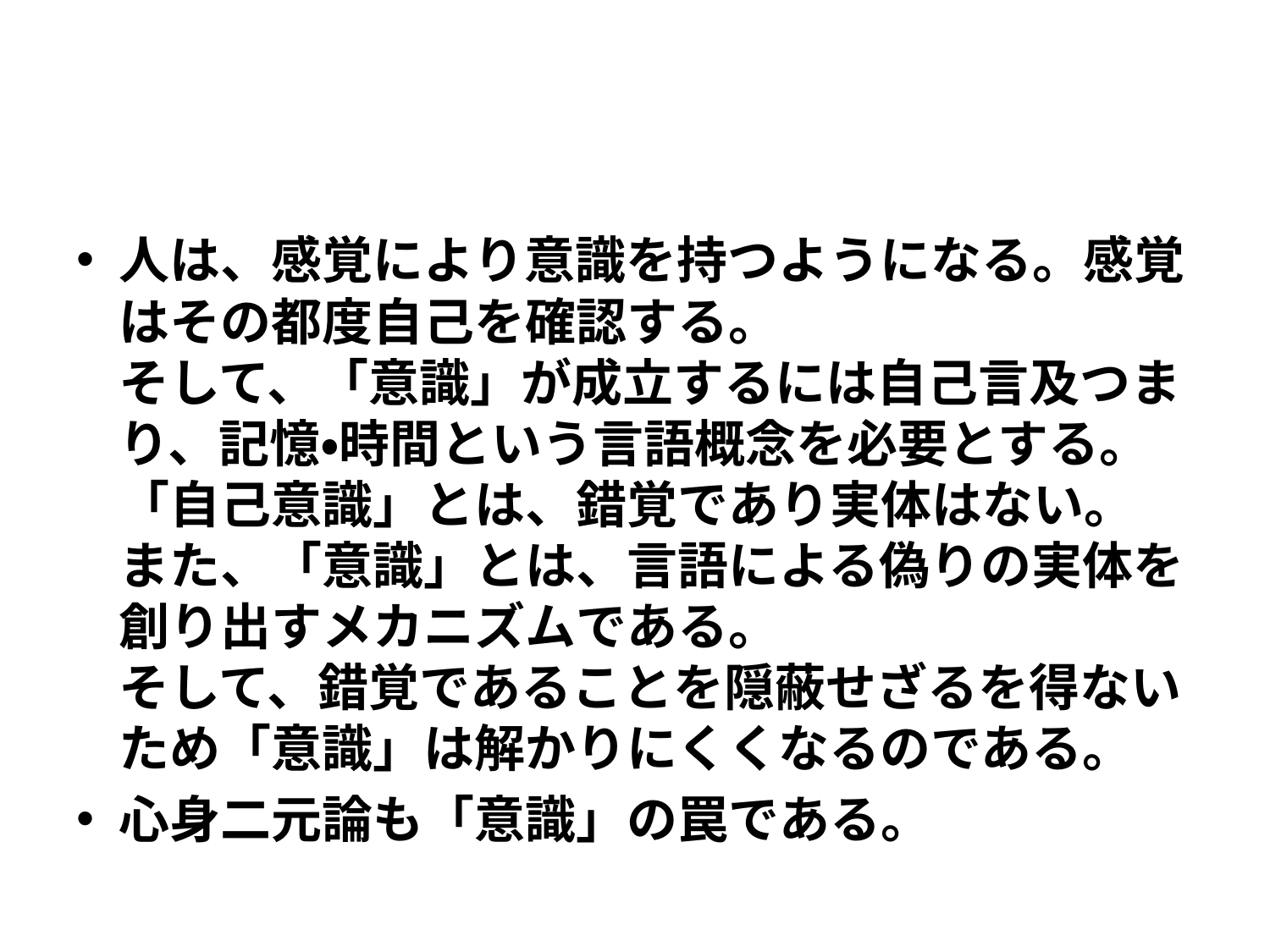

#
人は、感覚により意識を持つようになる。感覚はその都度自己を確認する。
そして、「意識」が成立するには自己言及つまり、記憶・時間という言語概念を必要とする。
「自己意識」とは、錯覚であり実体はない。
また、「意識」とは、言語による偽りの実体を創り出すメカニズムである。
そして、錯覚であることを隠蔽せざるを得ないため「意識」は解かりにくくなるのである。
心身二元論も「意識」の罠である。